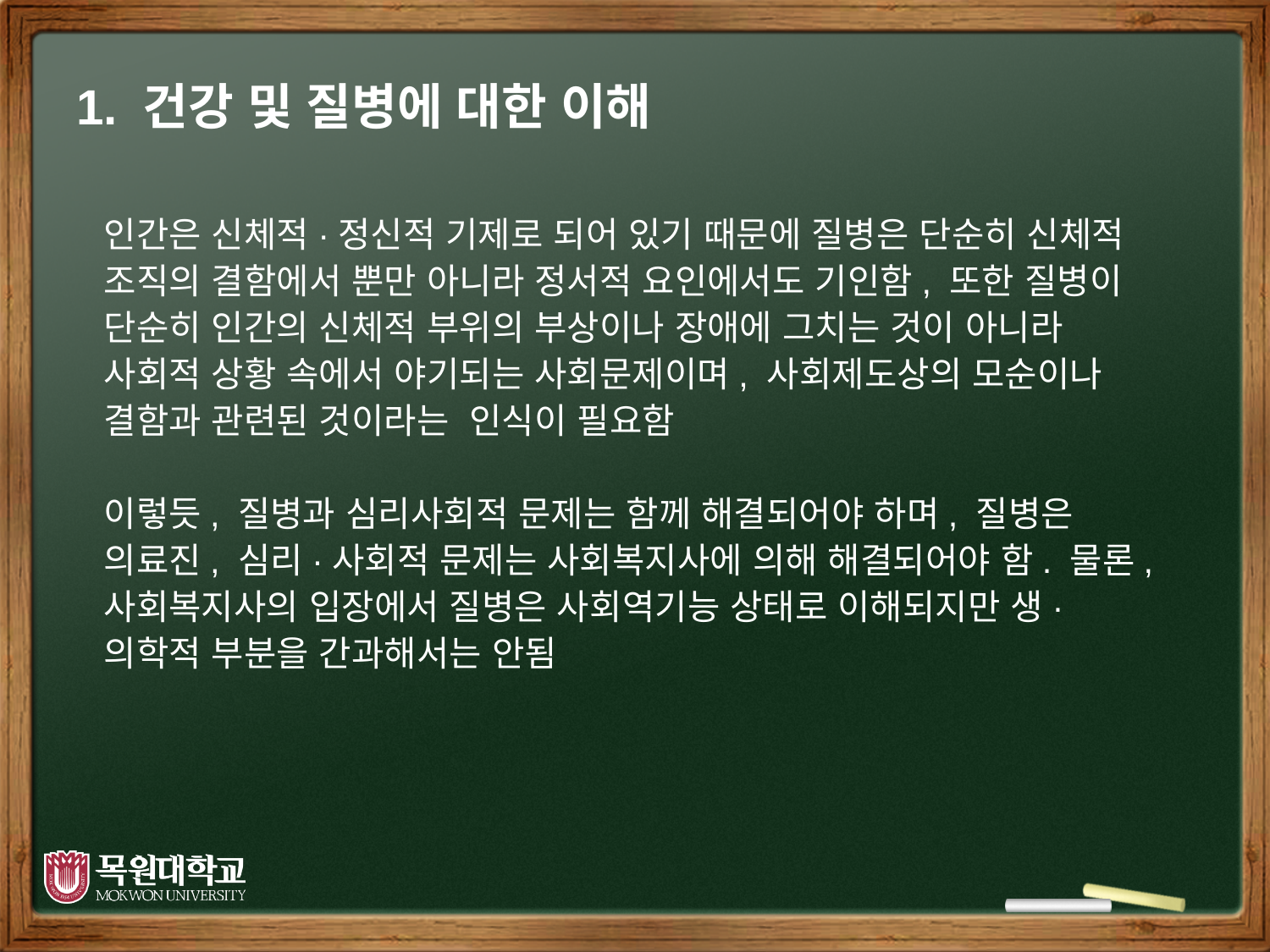

# 1. 건강 및 질병에 대한 이해

인간은 신체적·정신적 기제로 되어 있기 때문에 질병은 단순히 신체적 조직의 결함에서 뿐만 아니라 정서적 요인에서도 기인함, 또한 질병이 단순히 인간의 신체적 부위의 부상이나 장애에 그치는 것이 아니라 사회적 상황 속에서 야기되는 사회문제이며, 사회제도상의 모순이나 결함과 관련된 것이라는  인식이 필요함

이렇듯, 질병과 심리사회적 문제는 함께 해결되어야 하며, 질병은 의료진, 심리·사회적 문제는 사회복지사에 의해 해결되어야 함. 물론, 사회복지사의 입장에서 질병은 사회역기능 상태로 이해되지만 생·의학적 부분을 간과해서는 안됨